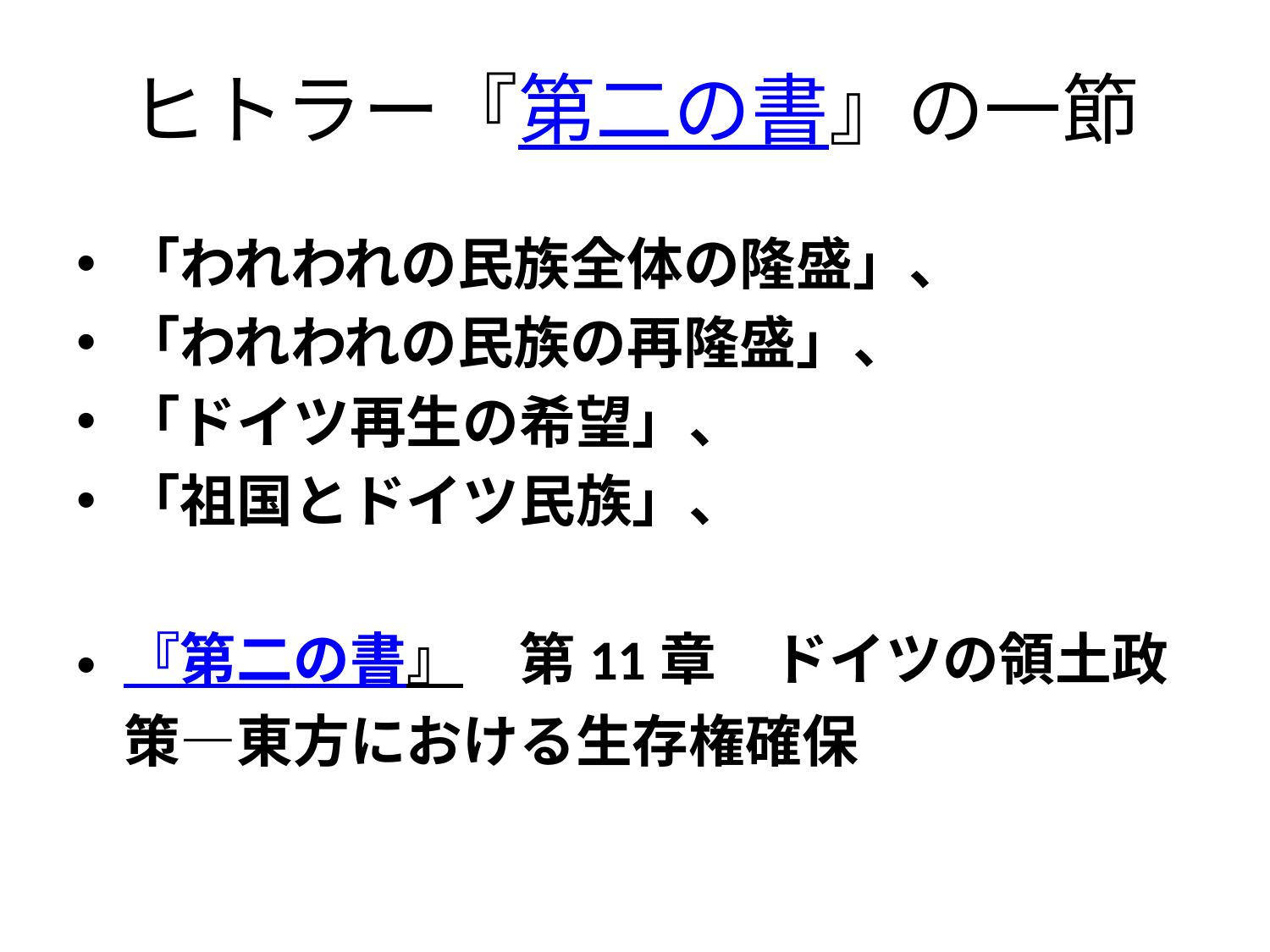

# ヒトラー『第二の書』の一節
「われわれの民族全体の隆盛」、
「われわれの民族の再隆盛」、
「ドイツ再生の希望」、
「祖国とドイツ民族」、

『第二の書』　第11章　ドイツの領土政策―東方における生存権確保